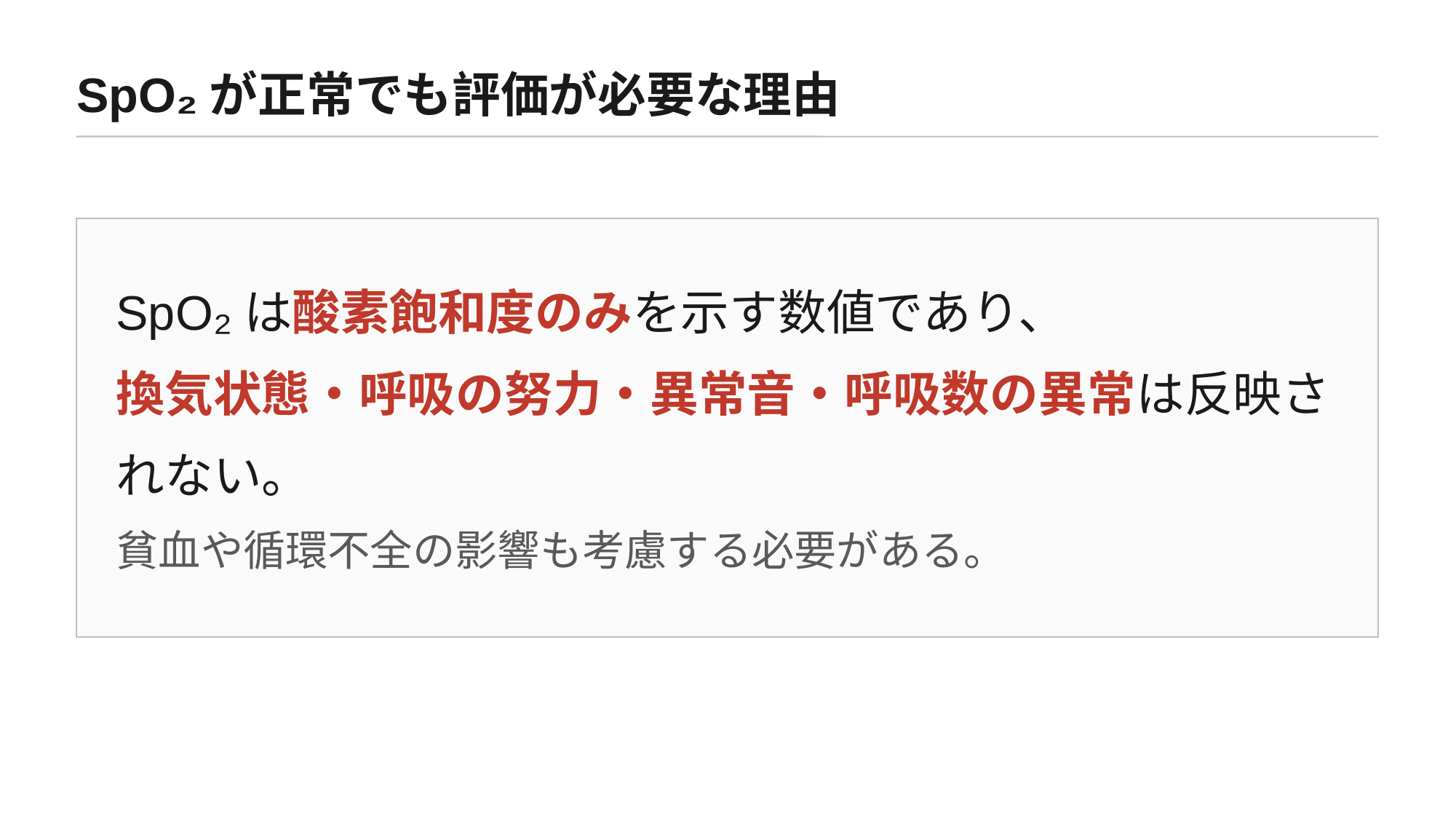

SpO₂が正常でも評価が必要な理由

SpO₂は酸素飽和度のみを示す数値であり、
換気状態・呼吸の努力・異常音・呼吸数の異常は反映されない。
貧血や循環不全の影響も考慮する必要がある。